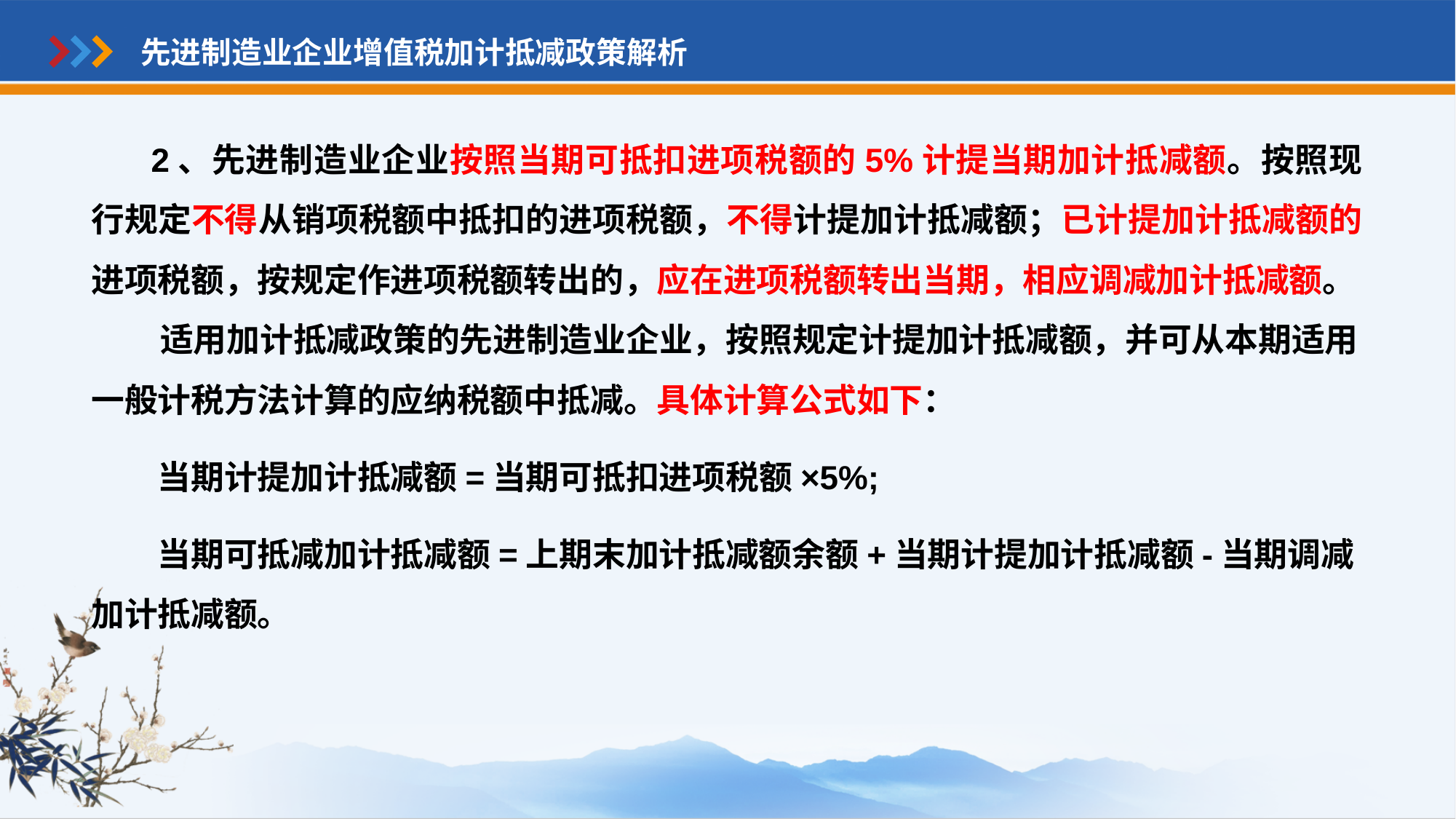

先进制造业企业增值税加计抵减政策解析

      2、先进制造业企业按照当期可抵扣进项税额的5%计提当期加计抵减额。按照现行规定不得从销项税额中抵扣的进项税额，不得计提加计抵减额；已计提加计抵减额的进项税额，按规定作进项税额转出的，应在进项税额转出当期，相应调减加计抵减额。
        适用加计抵减政策的先进制造业企业，按照规定计提加计抵减额，并可从本期适用一般计税方法计算的应纳税额中抵减。具体计算公式如下：
　　当期计提加计抵减额=当期可抵扣进项税额×5%;
　　当期可抵减加计抵减额=上期末加计抵减额余额+当期计提加计抵减额-当期调减加计抵减额。